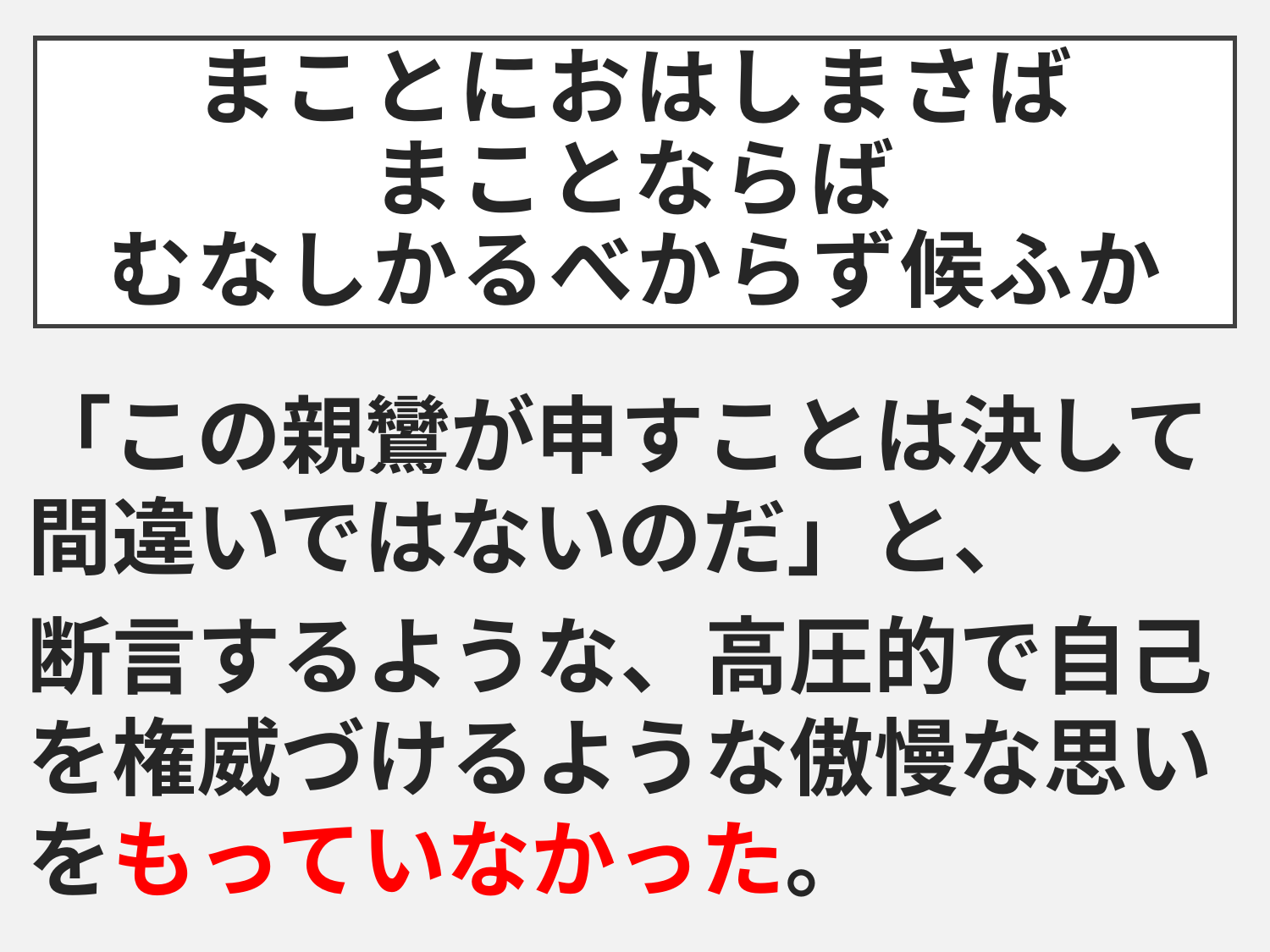

# まことにおはしまさば まことならば むなしかるべからず候ふか
「この親鸞が申すことは決して間違いではないのだ」と、
断言するような、高圧的で自己を権威づけるような傲慢な思いをもっていなかった。